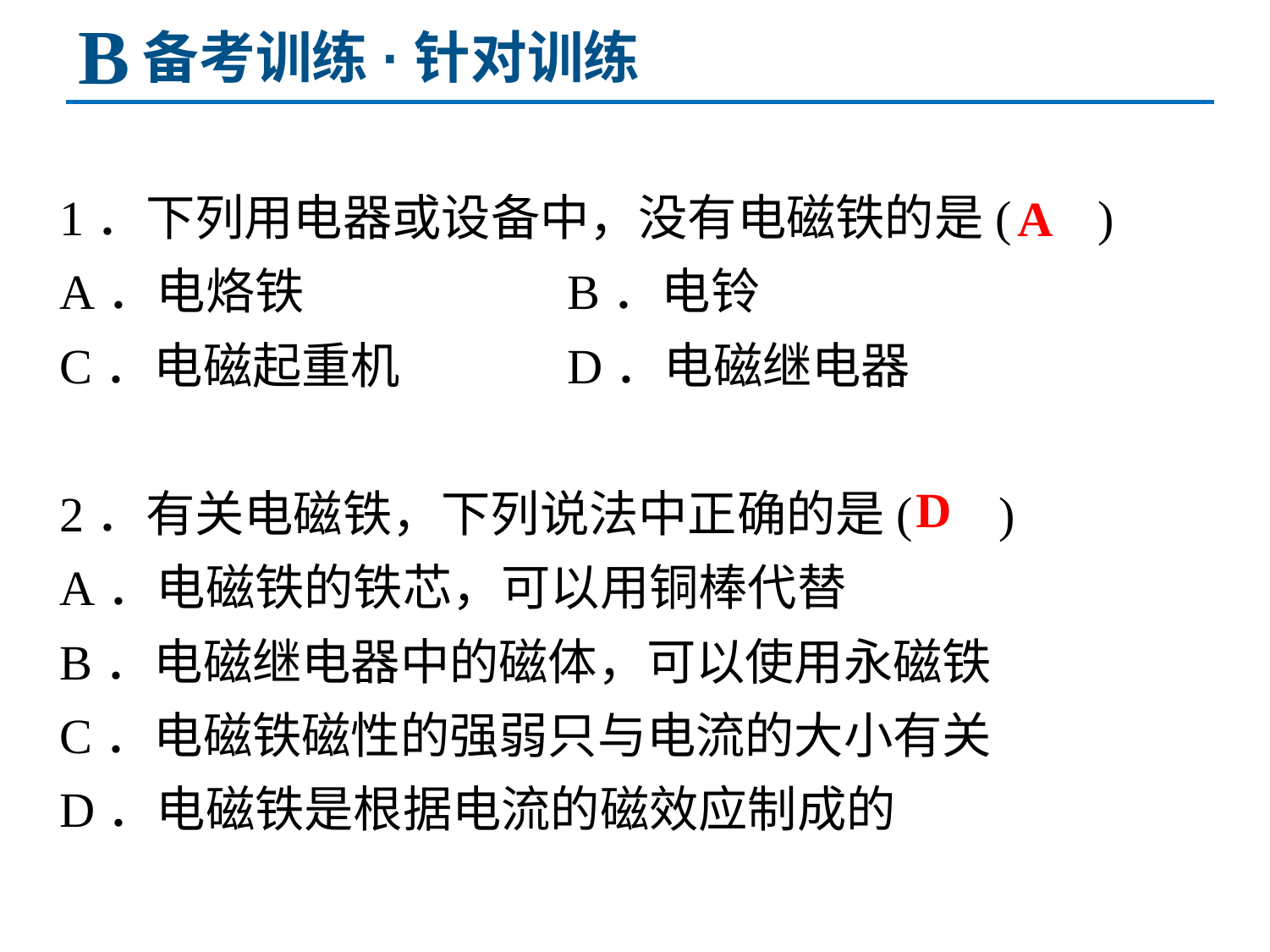

B
备考训练·针对训练
1．下列用电器或设备中，没有电磁铁的是(       )
A．电烙铁  		B．电铃
C．电磁起重机  		D．电磁继电器

2．有关电磁铁，下列说法中正确的是(       )
A．电磁铁的铁芯，可以用铜棒代替
B．电磁继电器中的磁体，可以使用永磁铁
C．电磁铁磁性的强弱只与电流的大小有关
D．电磁铁是根据电流的磁效应制成的
A
D